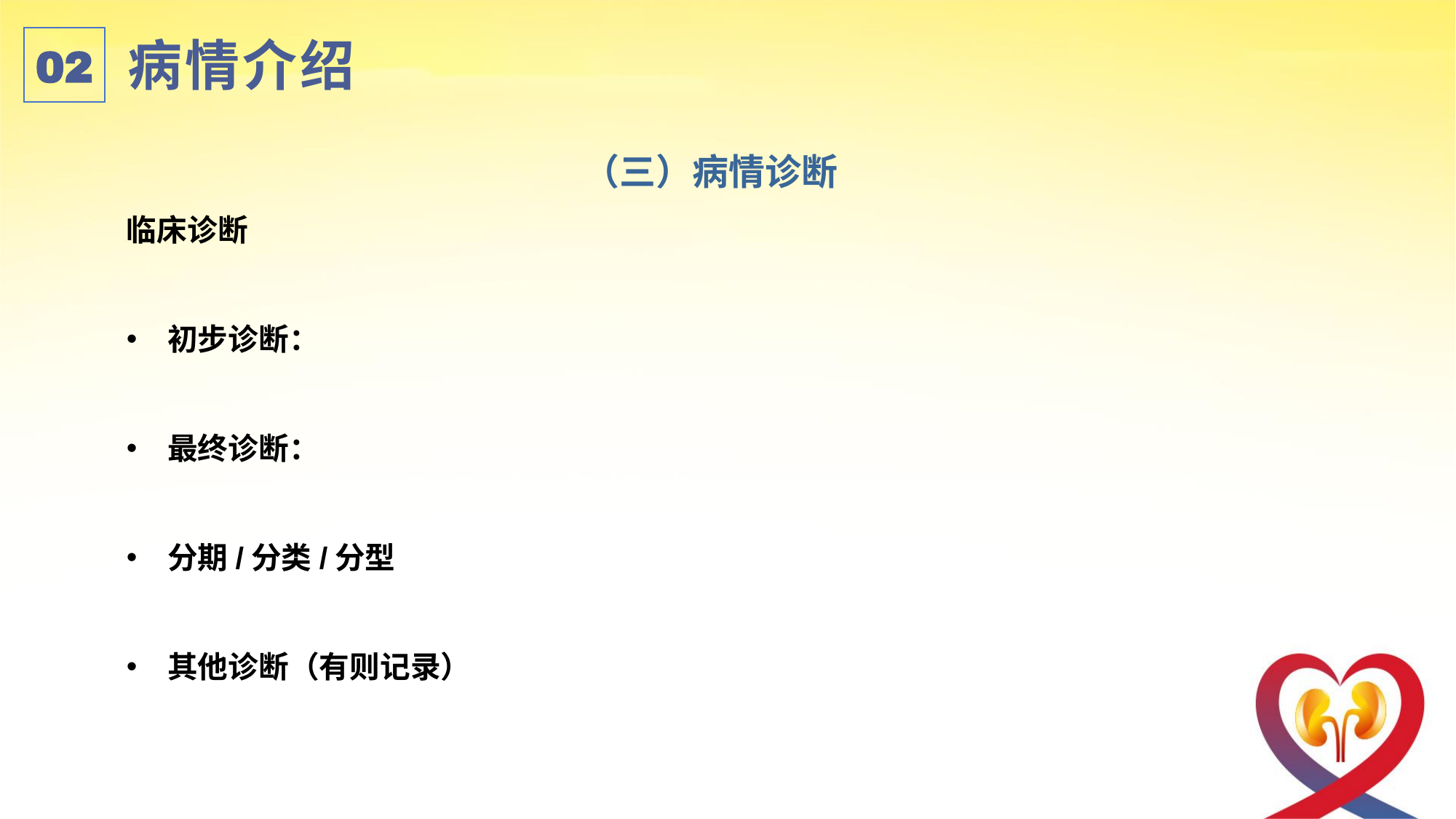

病情介绍
02
（三）病情诊断
临床诊断

初步诊断：

最终诊断：

分期/分类/分型

其他诊断（有则记录）